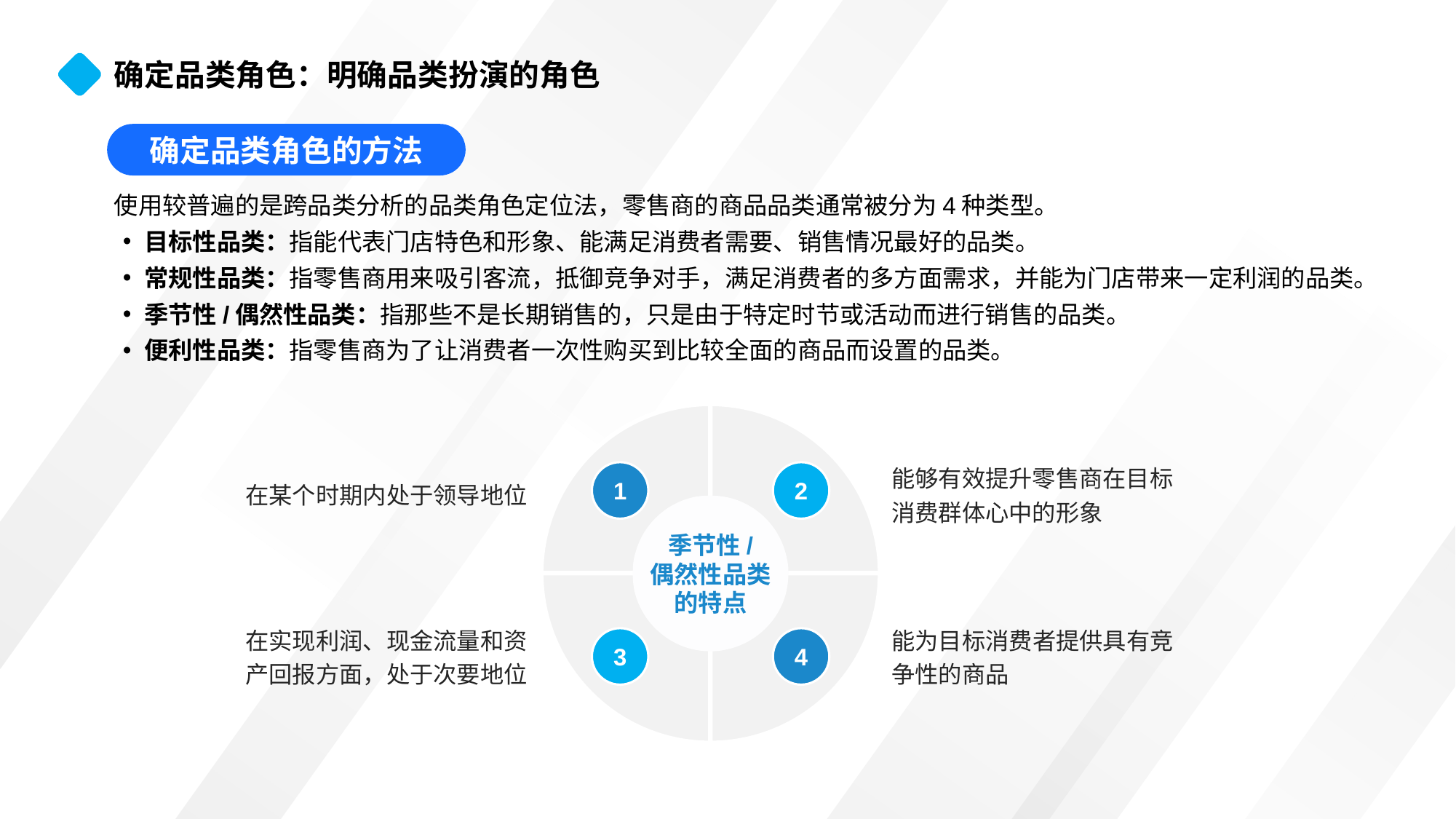

确定品类角色：明确品类扮演的角色

确定品类角色的方法
使用较普遍的是跨品类分析的品类角色定位法，零售商的商品品类通常被分为4种类型。
目标性品类：指能代表门店特色和形象、能满足消费者需要、销售情况最好的品类。
常规性品类：指零售商用来吸引客流，抵御竞争对手，满足消费者的多方面需求，并能为门店带来一定利润的品类。
季节性/偶然性品类：指那些不是长期销售的，只是由于特定时节或活动而进行销售的品类。
便利性品类：指零售商为了让消费者一次性购买到比较全面的商品而设置的品类。

1
2
季节性/
偶然性品类
的特点

3
4
能够有效提升零售商在目标消费群体心中的形象
在某个时期内处于领导地位
在实现利润、现金流量和资产回报方面，处于次要地位
能为目标消费者提供具有竞争性的商品